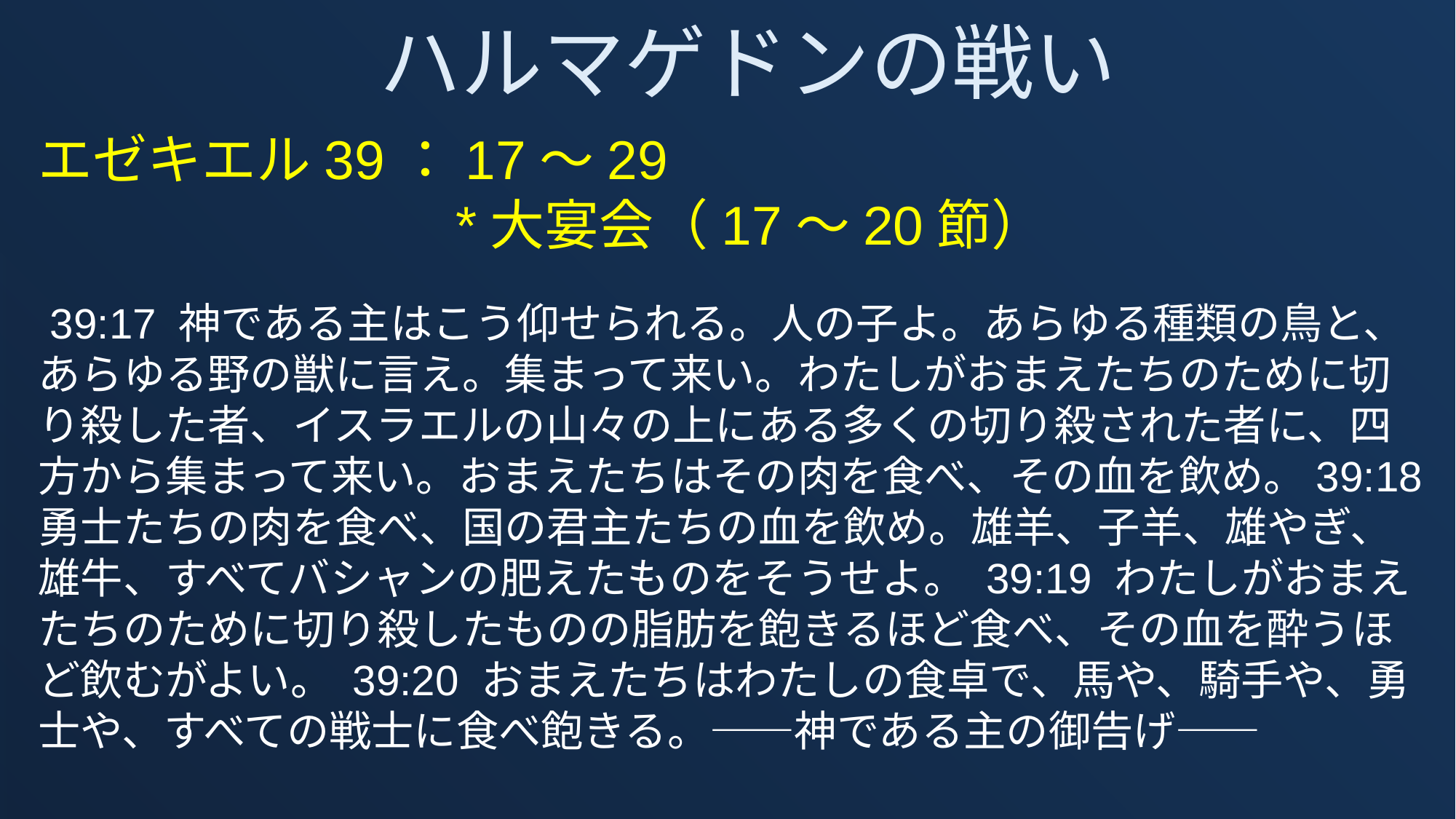

ハルマゲドンの戦い
エゼキエル39：17～29
　*大宴会（17～20節）
 39:17 神である主はこう仰せられる。人の子よ。あらゆる種類の鳥と、あらゆる野の獣に言え。集まって来い。わたしがおまえたちのために切り殺した者、イスラエルの山々の上にある多くの切り殺された者に、四方から集まって来い。おまえたちはその肉を食べ、その血を飲め。39:18 勇士たちの肉を食べ、国の君主たちの血を飲め。雄羊、子羊、雄やぎ、雄牛、すべてバシャンの肥えたものをそうせよ。 39:19 わたしがおまえたちのために切り殺したものの脂肪を飽きるほど食べ、その血を酔うほど飲むがよい。 39:20 おまえたちはわたしの食卓で、馬や、騎手や、勇士や、すべての戦士に食べ飽きる。――神である主の御告げ――